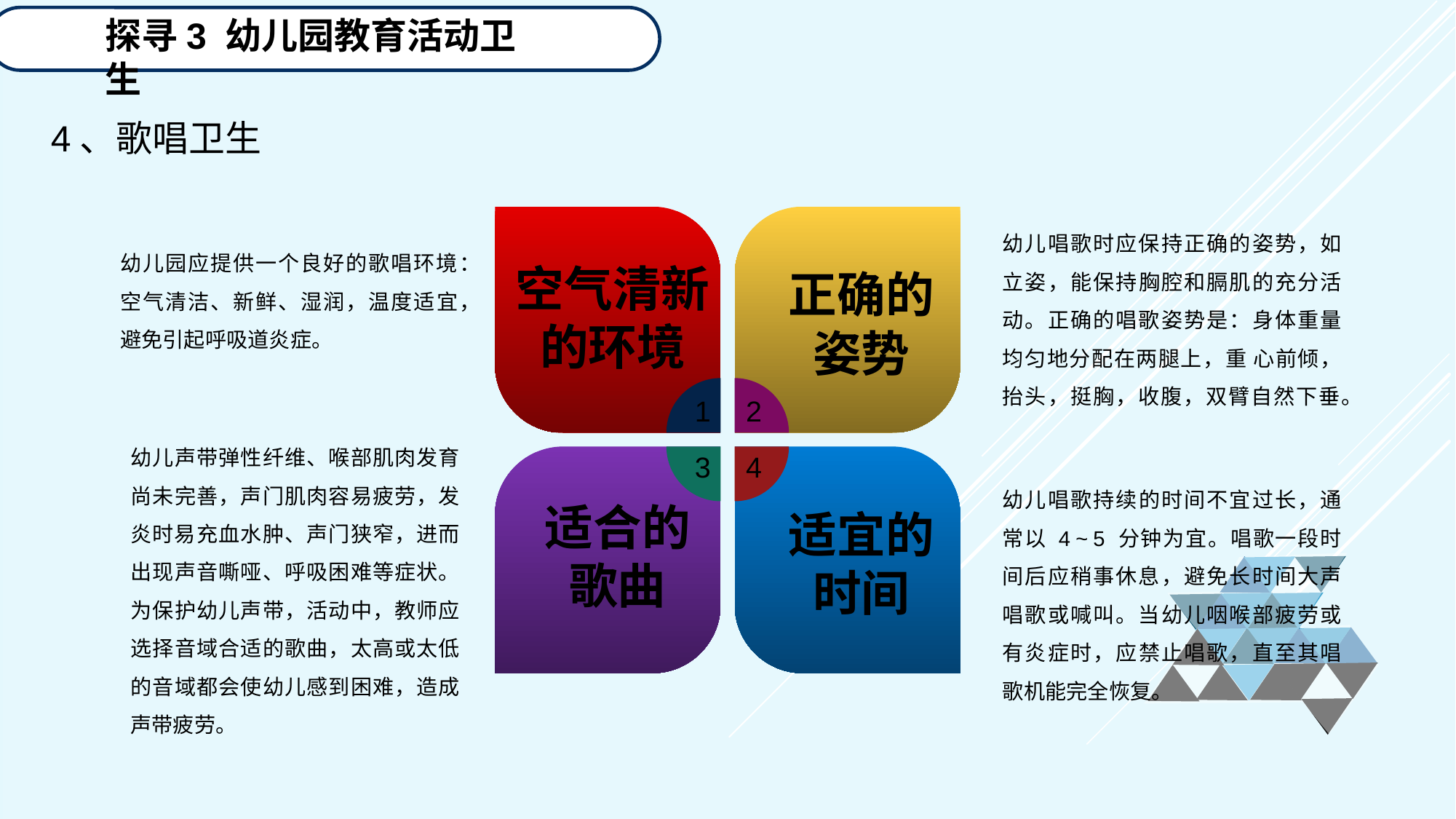

探寻3 幼儿园教育活动卫生
4、歌唱卫生

幼儿唱歌时应保持正确的姿势，如立姿，能保持胸腔和膈肌的充分活动。正确的唱歌姿势是：身体重量均匀地分配在两腿上，重 心前倾，抬头，挺胸，收腹，双臂自然下垂。
幼儿园应提供一个良好的歌唱环境：空气清洁、新鲜、湿润，温度适宜，避免引起呼吸道炎症。
空气清新的环境
正确的姿势

1
2
幼儿声带弹性纤维、喉部肌肉发育尚未完善，声门肌肉容易疲劳，发炎时易充血水肿、声门狭窄，进而出现声音嘶哑、呼吸困难等症状。为保护幼儿声带，活动中，教师应选择音域合适的歌曲，太高或太低的音域都会使幼儿感到困难，造成声带疲劳。

3
4
幼儿唱歌持续的时间不宜过长，通常以 4 ~ 5 分钟为宜。唱歌一段时间后应稍事休息，避免长时间大声唱歌或喊叫。当幼儿咽喉部疲劳或有炎症时，应禁止唱歌，直至其唱歌机能完全恢复。
适合的歌曲
适宜的时间
延迟符